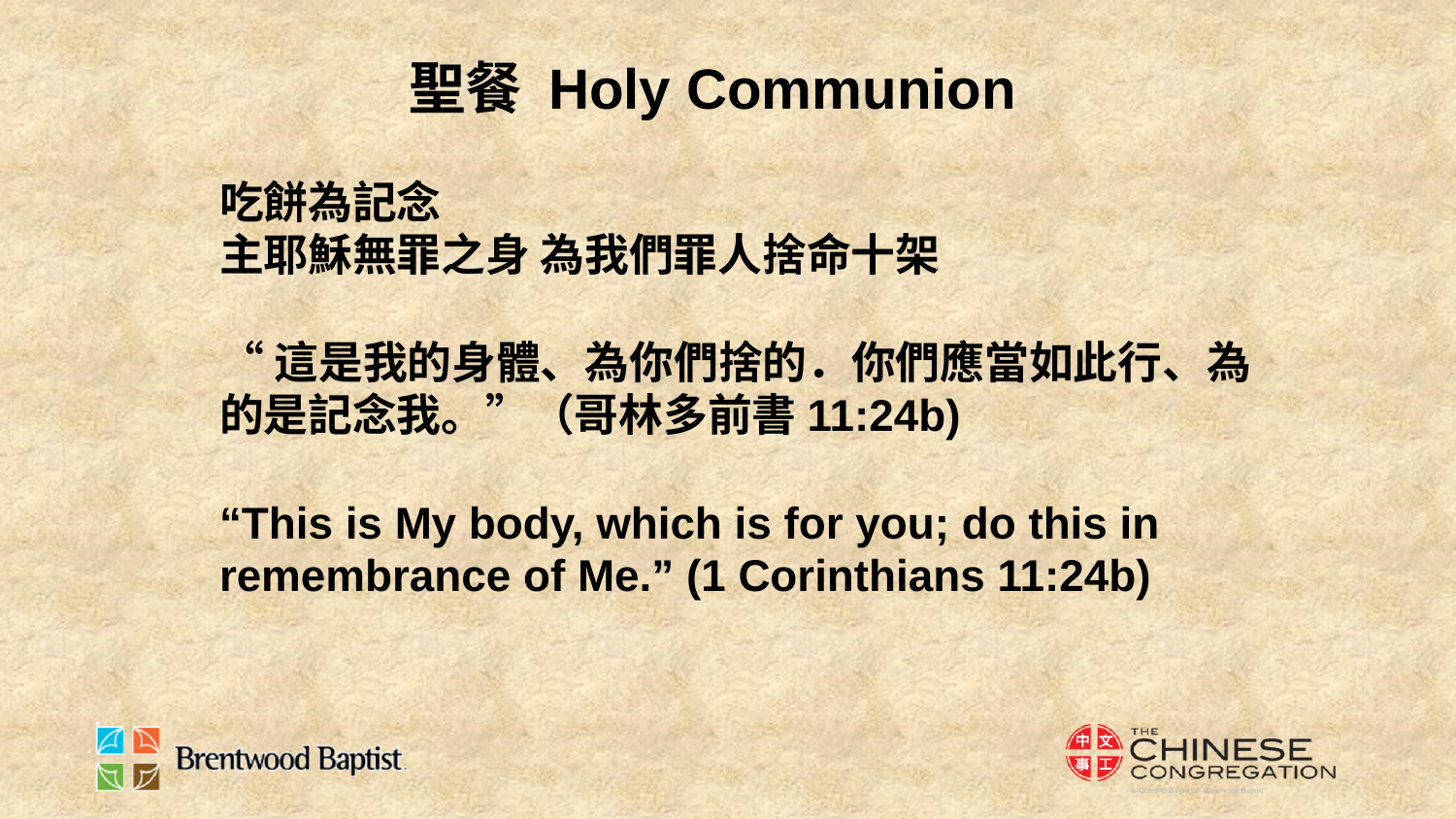

聖餐 Holy Communion
吃餅為記念
主耶穌無罪之身 為我們罪人捨命十架

“這是我的身體、為你們捨的．你們應當如此行、為的是記念我。”（哥林多前書11:24b)

“This is My body, which is for you; do this in remembrance of Me.” (1 Corinthians 11:24b)